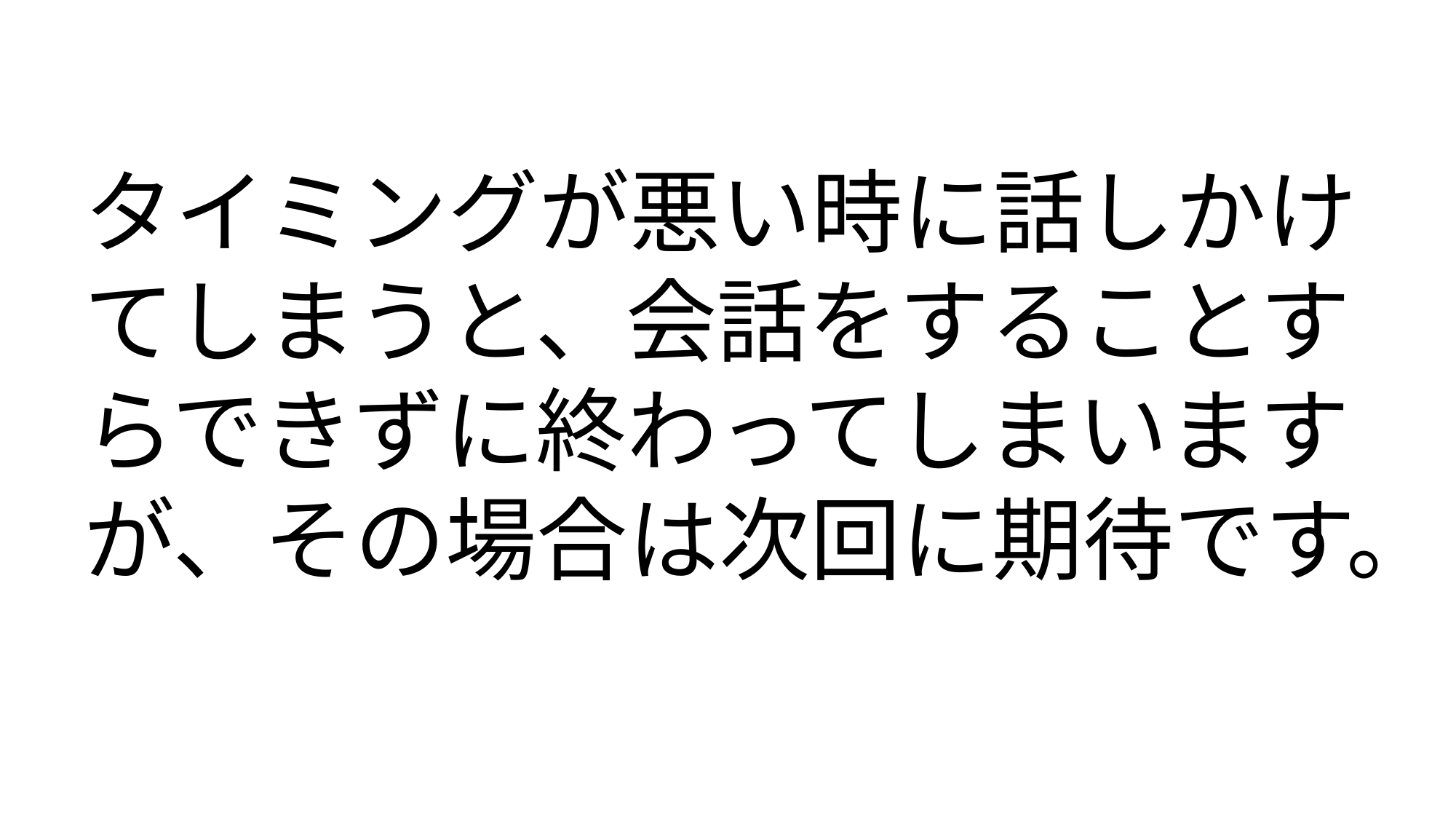

タイミングが悪い時に話しかけてしまうと、会話をすることすらできずに終わってしまいますが、その場合は次回に期待です。